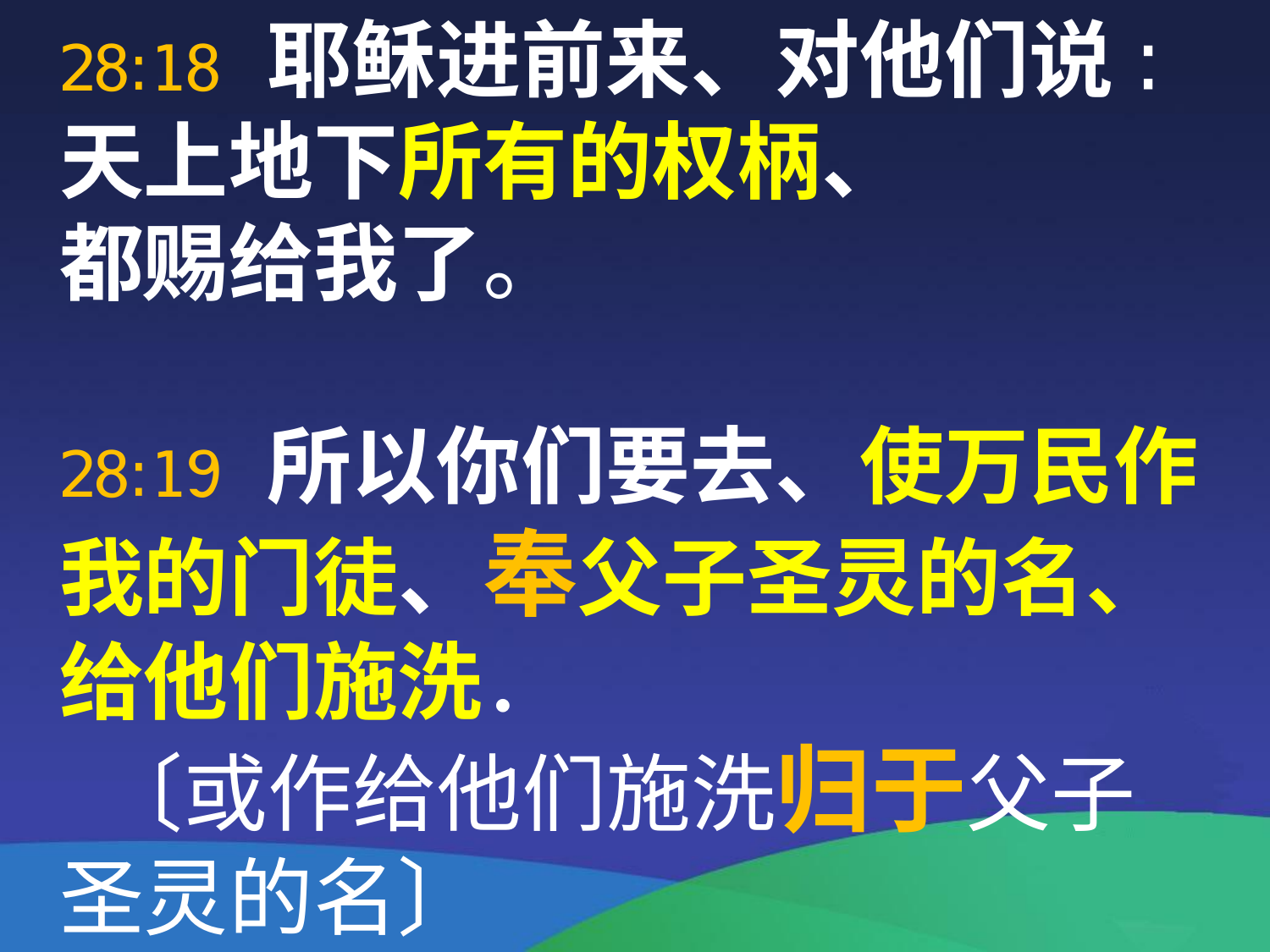

28:18 耶稣进前来、对他们说:天上地下所有的权柄、
都赐给我了。

28:19 所以你们要去、使万民作我的门徒、奉父子圣灵的名、给他们施洗．
 〔或作给他们施洗归于父子圣灵的名〕